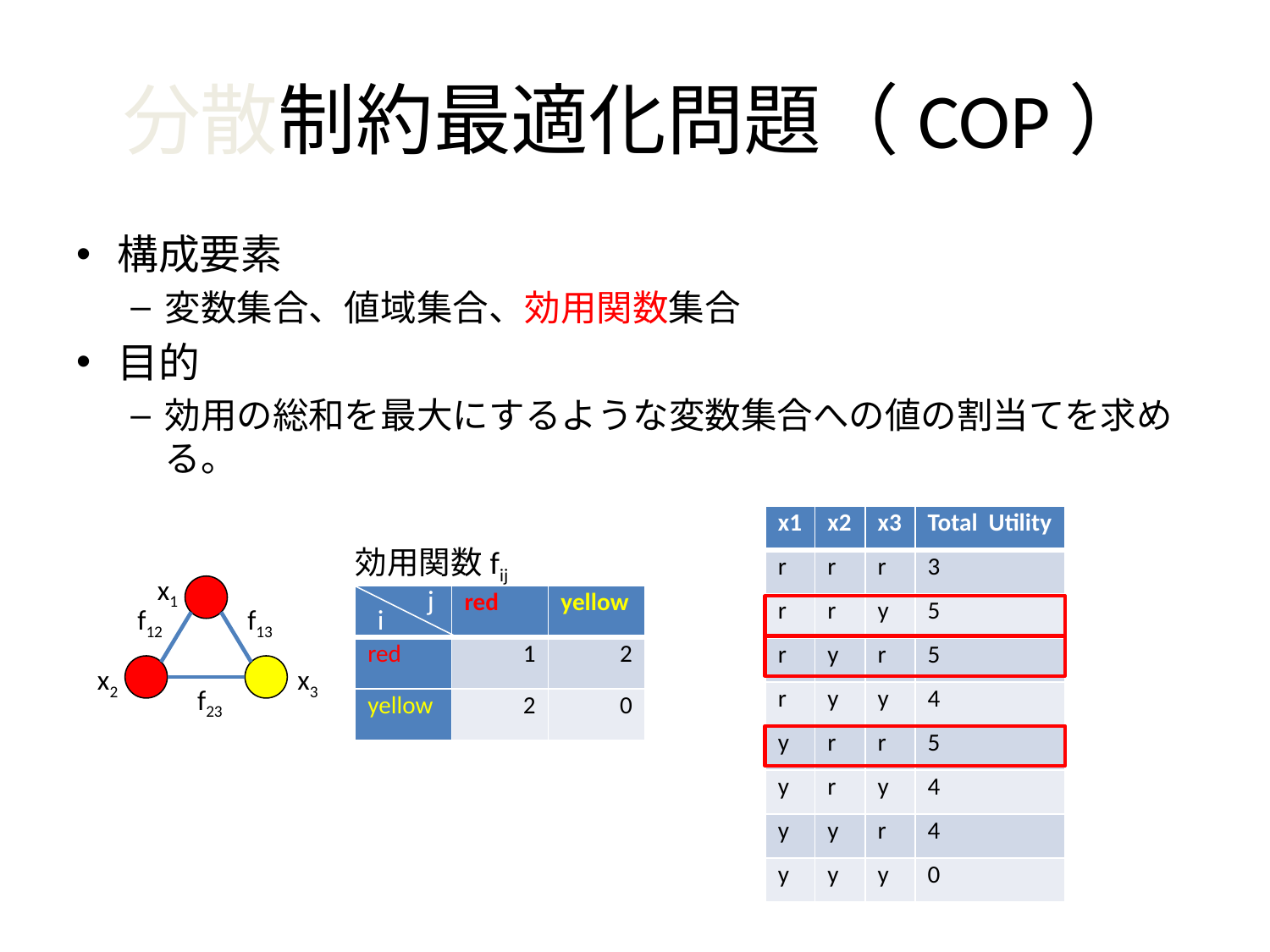

# 分散制約最適化問題（COP）
構成要素
変数集合、値域集合、効用関数集合
目的
効用の総和を最大にするような変数集合への値の割当てを求める。
| x1 | x2 | x3 | Total Utility |
| --- | --- | --- | --- |
| r | r | r | 3 |
| r | r | y | 5 |
| r | y | r | 5 |
| r | y | y | 4 |
| y | r | r | 5 |
| y | r | y | 4 |
| y | y | r | 4 |
| y | y | y | 0 |
効用関数fij
x1
j

|  | red | yellow |
| --- | --- | --- |
| red | 1 | 2 |
| yellow | 2 | 0 |
f12
f13
i

x2
x3
f23